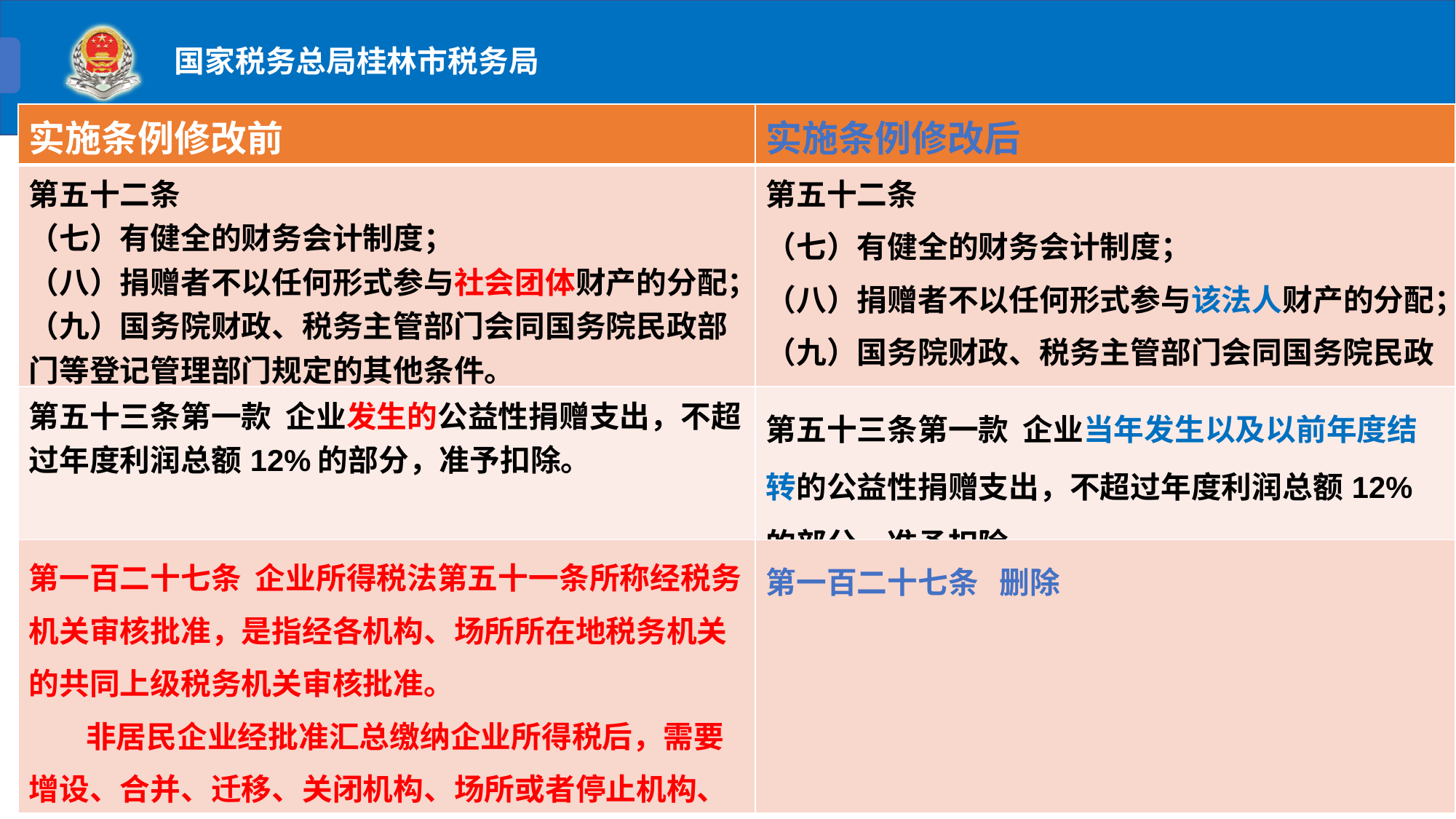

| 实施条例修改前 | 实施条例修改后 |
| --- | --- |
| 第五十二条 （七）有健全的财务会计制度； （八）捐赠者不以任何形式参与社会团体财产的分配； （九）国务院财政、税务主管部门会同国务院民政部门等登记管理部门规定的其他条件。 | 第五十二条 （七）有健全的财务会计制度； （八）捐赠者不以任何形式参与该法人财产的分配； （九）国务院财政、税务主管部门会同国务院民政部门等登记管理部门规定的其他条件。 |
| 第五十三条第一款 企业发生的公益性捐赠支出，不超过年度利润总额12%的部分，准予扣除。 | 第五十三条第一款 企业当年发生以及以前年度结转的公益性捐赠支出，不超过年度利润总额12%的部分，准予扣除。 |
| 第一百二十七条 企业所得税法第五十一条所称经税务机关审核批准，是指经各机构、场所所在地税务机关的共同上级税务机关审核批准。 非居民企业经批准汇总缴纳企业所得税后，需要增设、合并、迁移、关闭机构、场所或者停止机构、场所业务的，…… | 第一百二十七条 删除 |
e7d195523061f1c062df869295d8a0a11120349891c27003D2E1C84926AC27B998C4E6DB32CFD86673C8A95AFDAA40B3D72EE1B14BA0CD5ADF6A90DFBF7FD9C4343ADB56E206D0753FACD027C6C9A50526FC4BD1306CADB56A7DBAA1512074E625C97B5E431F2D57A54ED664165DA2BB31E6597E2FE6339A12FD001F8FF7F47DE2221DE1CAD53B509893BF37E2E11D08